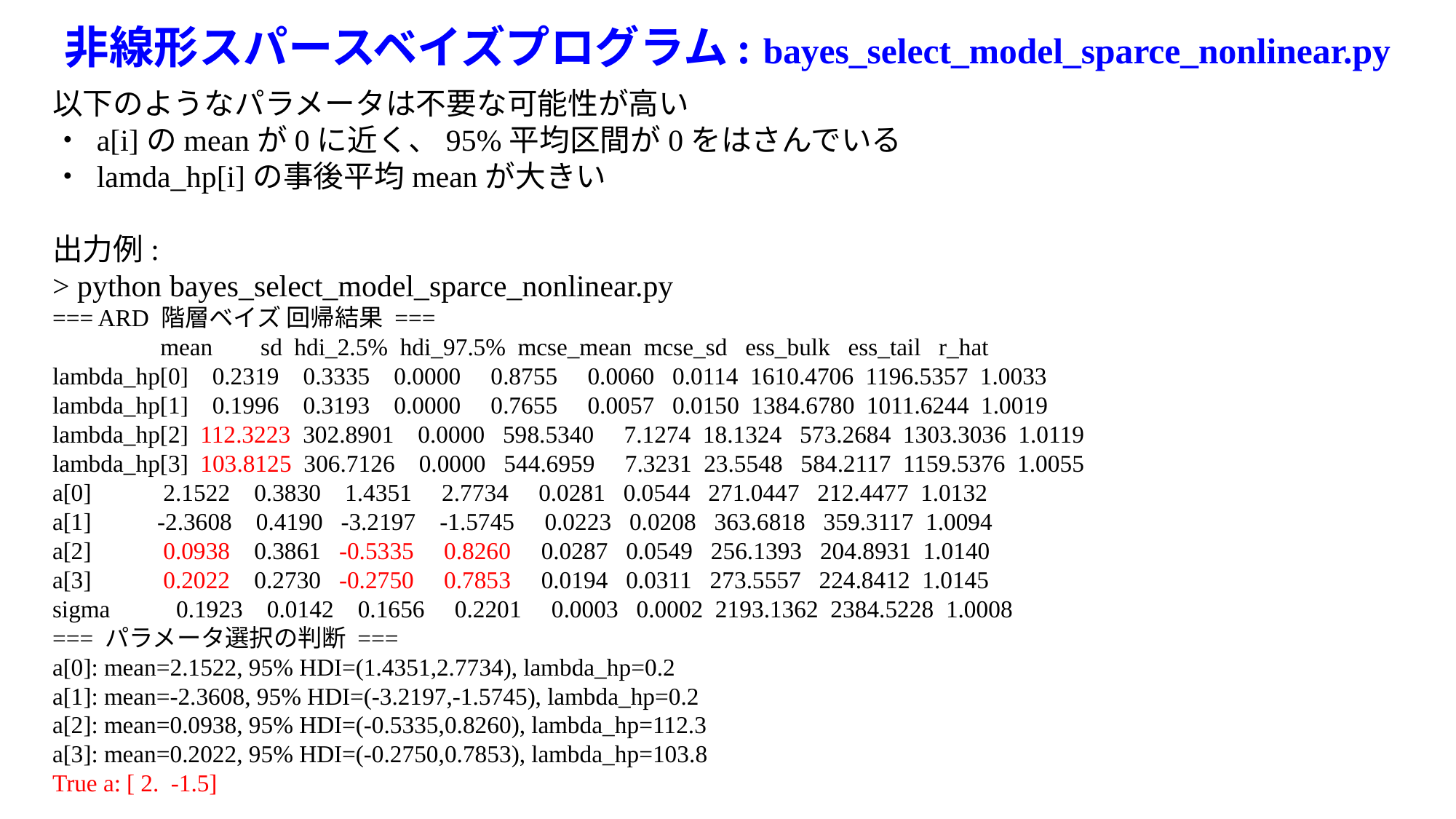

非線形スパースベイズプログラム: bayes_select_model_sparce_nonlinear.py
以下のようなパラメータは不要な可能性が高い
・ a[i]のmeanが0に近く、95%平均区間が0をはさんでいる
・ lamda_hp[i]の事後平均meanが大きい

出力例:
> python bayes_select_model_sparce_nonlinear.py
=== ARD 階層ベイズ 回帰結果 ===
                  mean        sd  hdi_2.5%  hdi_97.5%  mcse_mean  mcse_sd   ess_bulk   ess_tail   r_hat
lambda_hp[0]    0.2319    0.3335    0.0000     0.8755     0.0060   0.0114  1610.4706  1196.5357  1.0033
lambda_hp[1]    0.1996    0.3193    0.0000     0.7655     0.0057   0.0150  1384.6780  1011.6244  1.0019
lambda_hp[2]  112.3223  302.8901    0.0000   598.5340     7.1274  18.1324   573.2684  1303.3036  1.0119
lambda_hp[3]  103.8125  306.7126    0.0000   544.6959     7.3231  23.5548   584.2117  1159.5376  1.0055
a[0]            2.1522    0.3830    1.4351     2.7734     0.0281   0.0544   271.0447   212.4477  1.0132
a[1]           -2.3608    0.4190   -3.2197    -1.5745     0.0223   0.0208   363.6818   359.3117  1.0094
a[2]            0.0938    0.3861   -0.5335     0.8260     0.0287   0.0549   256.1393   204.8931  1.0140
a[3]            0.2022    0.2730   -0.2750     0.7853     0.0194   0.0311   273.5557   224.8412  1.0145
sigma           0.1923    0.0142    0.1656     0.2201     0.0003   0.0002  2193.1362  2384.5228  1.0008
=== パラメータ選択の判断 ===
a[0]: mean=2.1522, 95% HDI=(1.4351,2.7734), lambda_hp=0.2
a[1]: mean=-2.3608, 95% HDI=(-3.2197,-1.5745), lambda_hp=0.2
a[2]: mean=0.0938, 95% HDI=(-0.5335,0.8260), lambda_hp=112.3
a[3]: mean=0.2022, 95% HDI=(-0.2750,0.7853), lambda_hp=103.8
True a: [ 2.  -1.5]